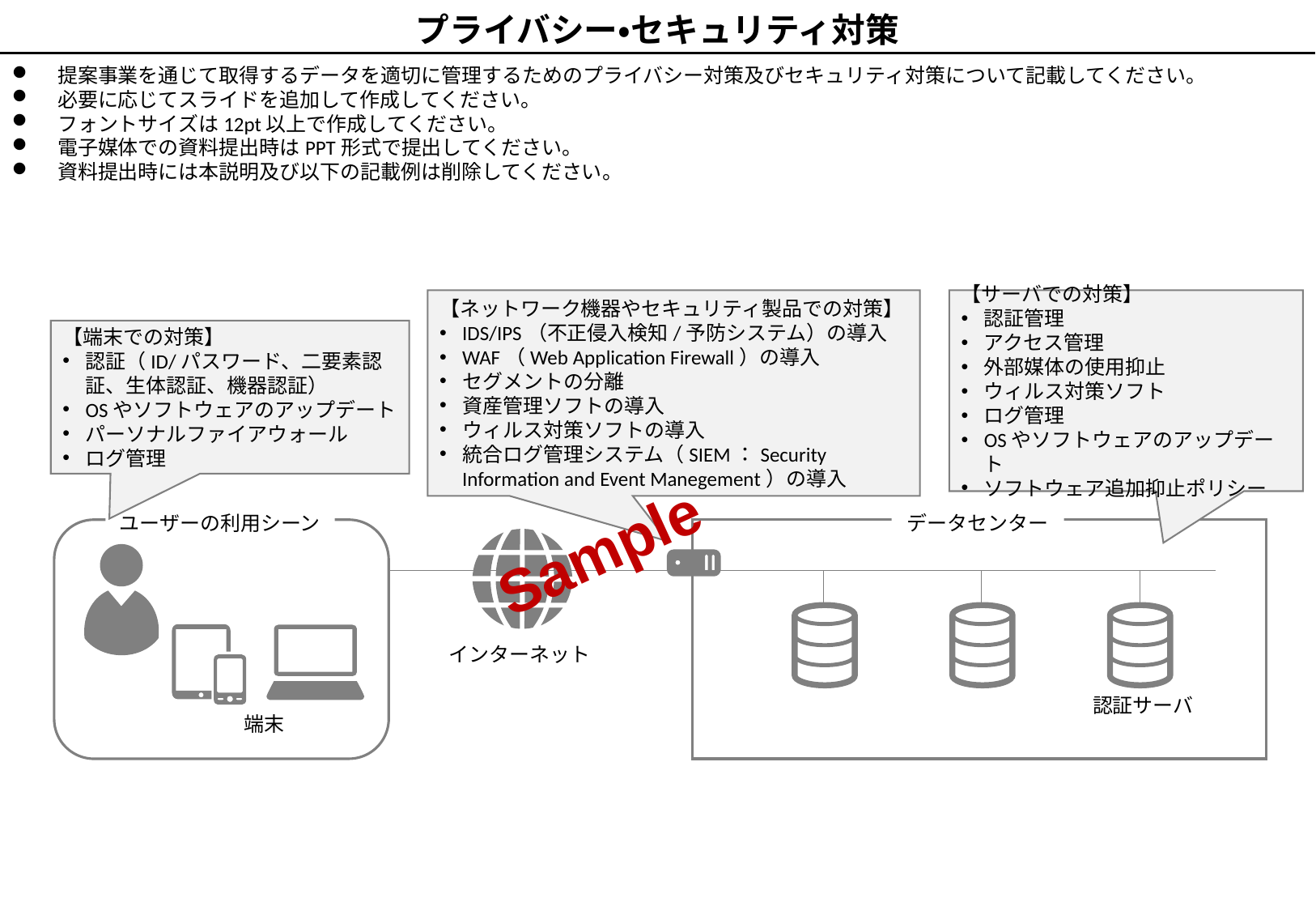

プライバシー・セキュリティ対策
提案事業を通じて取得するデータを適切に管理するためのプライバシー対策及びセキュリティ対策について記載してください。
必要に応じてスライドを追加して作成してください。
フォントサイズは12pt以上で作成してください。
電子媒体での資料提出時はPPT形式で提出してください。
資料提出時には本説明及び以下の記載例は削除してください。
【ネットワーク機器やセキュリティ製品での対策】
IDS/IPS（不正侵入検知/予防システム）の導入
WAF（Web Application Firewall）の導入
セグメントの分離
資産管理ソフトの導入
ウィルス対策ソフトの導入
統合ログ管理システム（SIEM：Security Information and Event Manegement）の導入
【サーバでの対策】
認証管理
アクセス管理
外部媒体の使用抑止
ウィルス対策ソフト
ログ管理
OSやソフトウェアのアップデート
ソフトウェア追加抑止ポリシー
【端末での対策】
認証（ID/パスワード、二要素認証、生体認証、機器認証）
OSやソフトウェアのアップデート
パーソナルファイアウォール
ログ管理
ユーザーの利用シーン
データセンター
Sample

インターネット
認証サーバ
端末